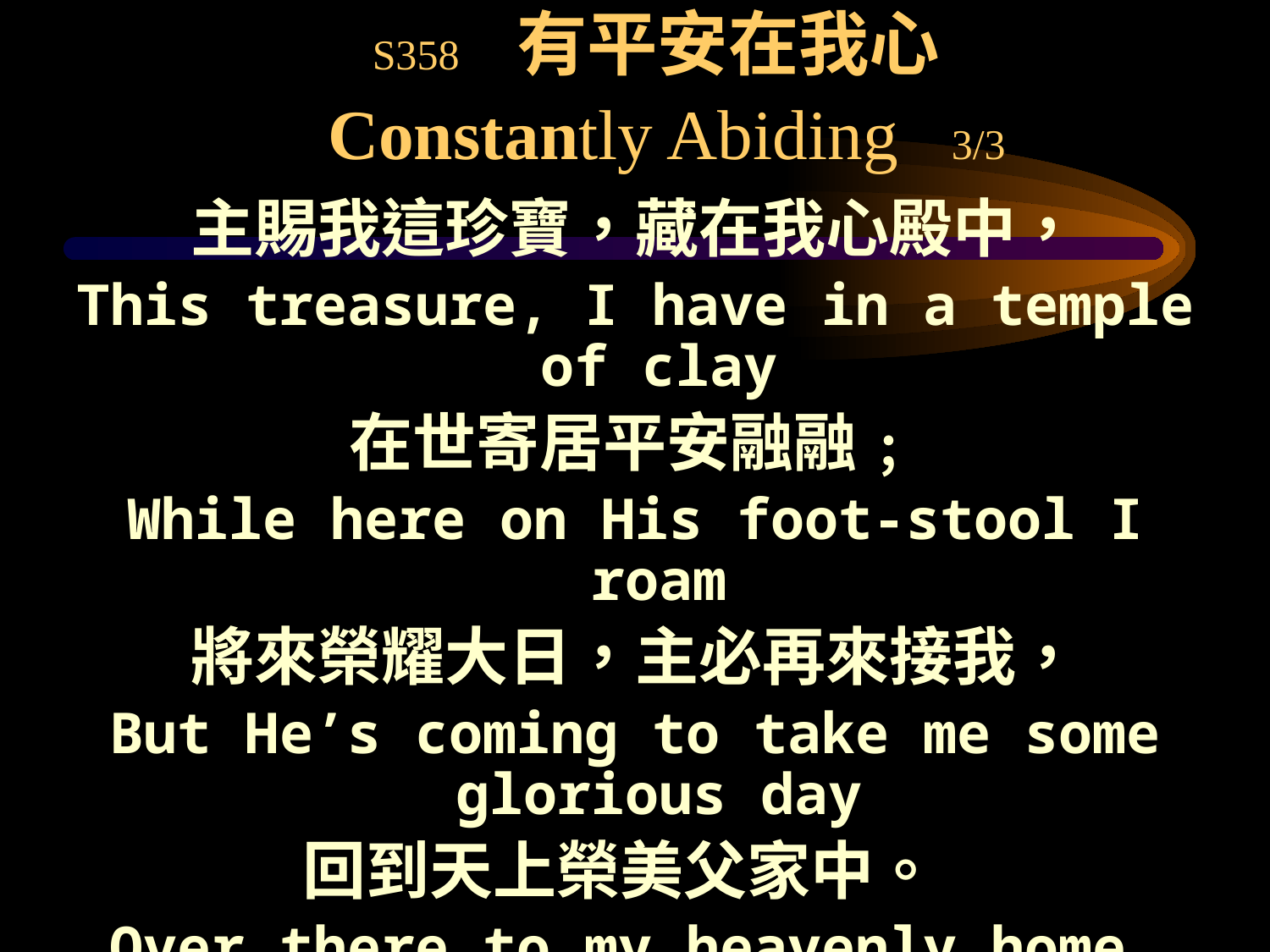

# S358  有平安在我心 Constantly Abiding   3/3
主賜我這珍寶，藏在我心殿中，
This treasure, I have in a temple of clay
在世寄居平安融融﹔
While here on His foot-stool I roam
將來榮耀大日，主必再來接我，
But He’s coming to take me some glorious day
回到天上榮美父家中。
Over there to my heavenly home.